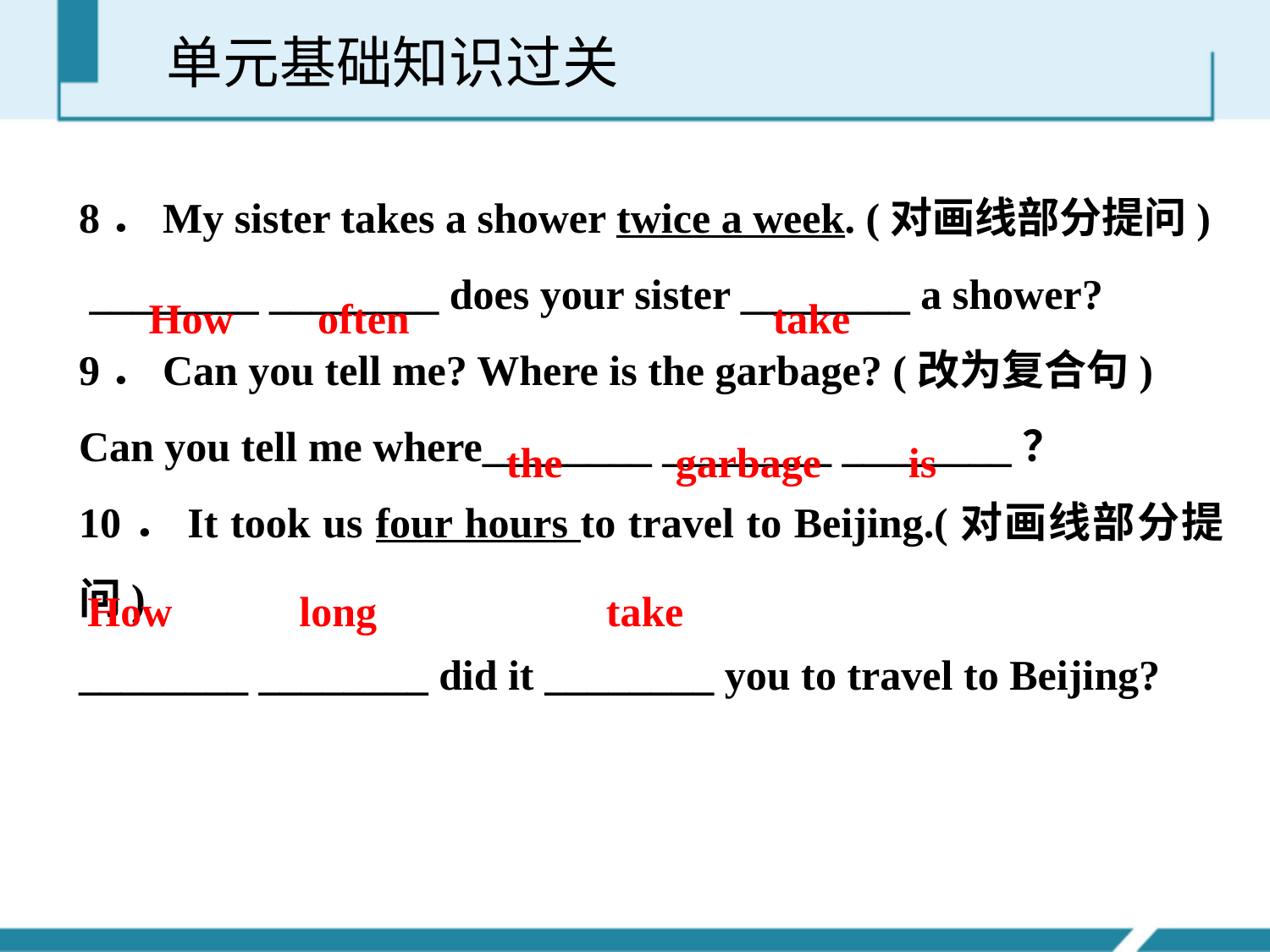

单元基础知识过关
8．My sister takes a shower twice a week. (对画线部分提问)
 ________ ________ does your sister ________ a shower?
9．Can you tell me? Where is the garbage? (改为复合句)
Can you tell me where________ ________ ________？
10．It took us four hours to travel to Beijing.(对画线部分提问)
________ ________ did it ________ you to travel to Beijing?
How 	often		 	       take
the 	    garbage 	  is
How	        long		 take